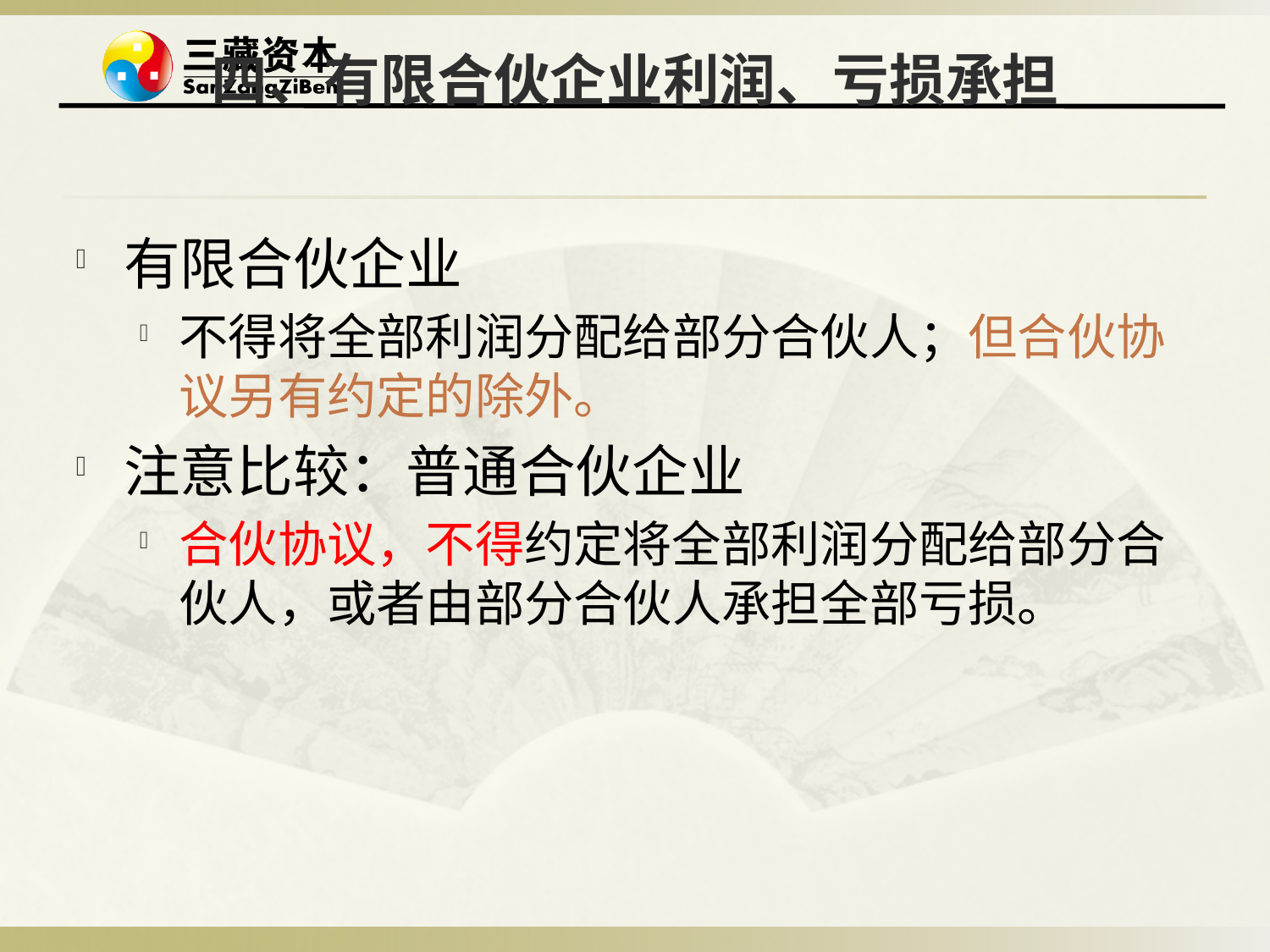

# 四、有限合伙企业利润、亏损承担
有限合伙企业
不得将全部利润分配给部分合伙人；但合伙协议另有约定的除外。
注意比较：普通合伙企业
合伙协议，不得约定将全部利润分配给部分合伙人，或者由部分合伙人承担全部亏损。